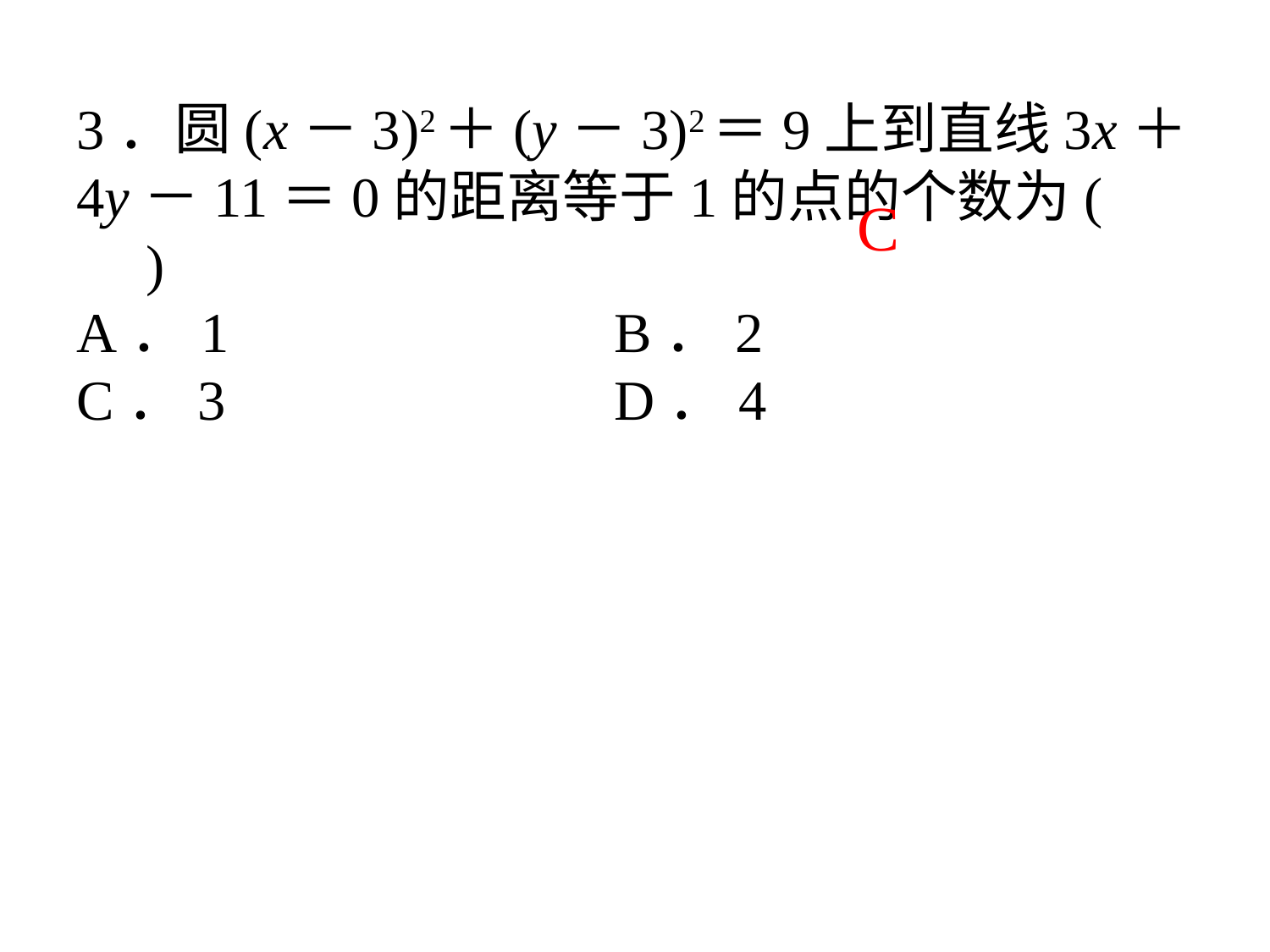

# 3．圆(x－3)2＋(y－3)2＝9上到直线3x＋4y－11＝0的距离等于1的点的个数为(　　) A．1　　	B．2　　　 C．3　　　	D．4
C